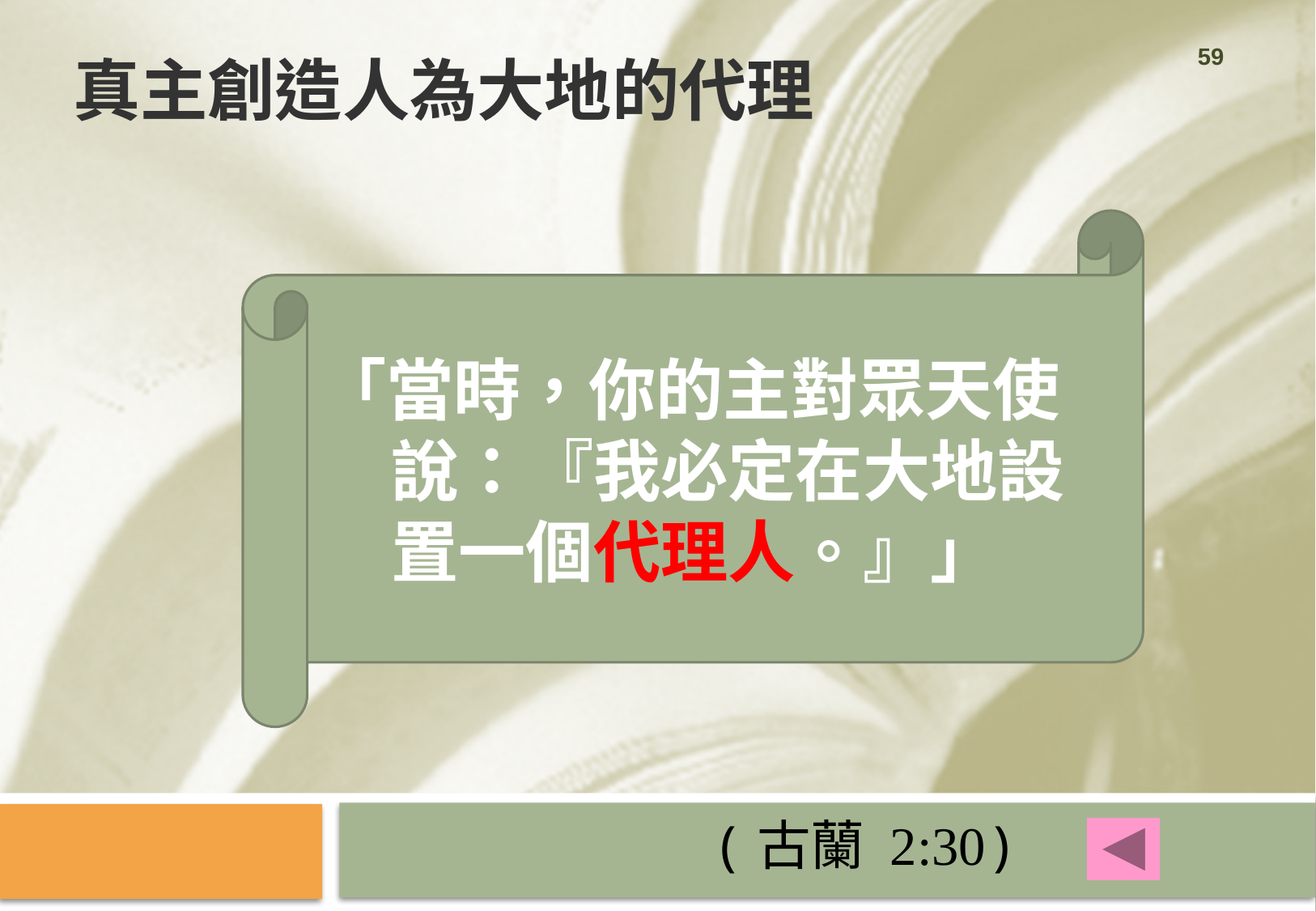

59
真主創造人為大地的代理
「當時，你的主對眾天使說：『我必定在大地設置一個代理人。』」
(古蘭 2:30)